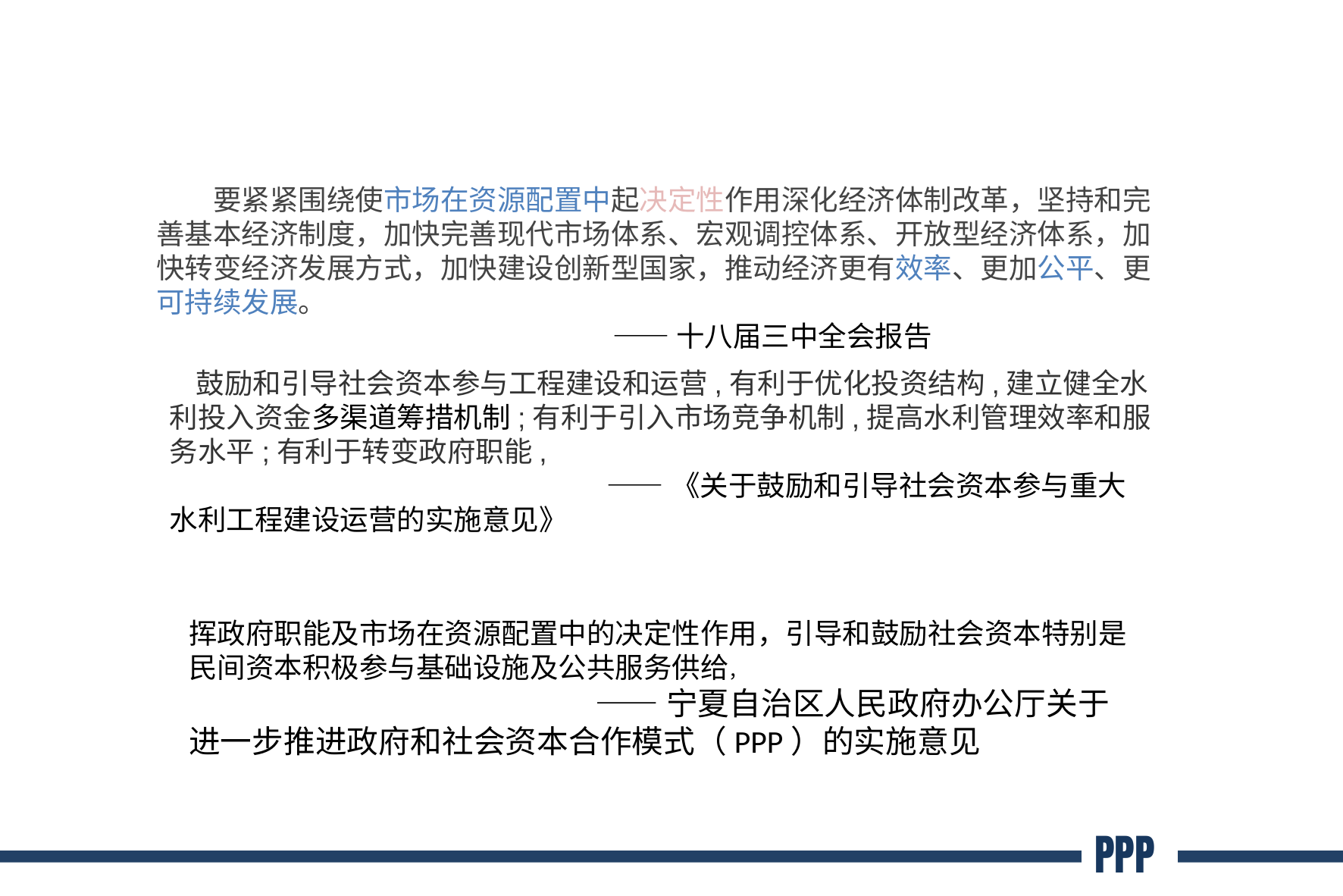

#
要紧紧围绕使市场在资源配置中起决定性作用深化经济体制改革，坚持和完善基本经济制度，加快完善现代市场体系、宏观调控体系、开放型经济体系，加快转变经济发展方式，加快建设创新型国家，推动经济更有效率、更加公平、更可持续发展。
                                                              ——十八届三中全会报告
   鼓励和引导社会资本参与工程建设和运营,有利于优化投资结构,建立健全水利投入资金多渠道筹措机制;有利于引入市场竞争机制,提高水利管理效率和服务水平;有利于转变政府职能,
                                                                    ——《关于鼓励和引导社会资本参与重大水利工程建设运营的实施意见》
挥政府职能及市场在资源配置中的决定性作用，引导和鼓励社会资本特别是民间资本积极参与基础设施及公共服务供给，
                                                          ——宁夏自治区人民政府办公厅关于进一步推进政府和社会资本合作模式（PPP）的实施意见
5